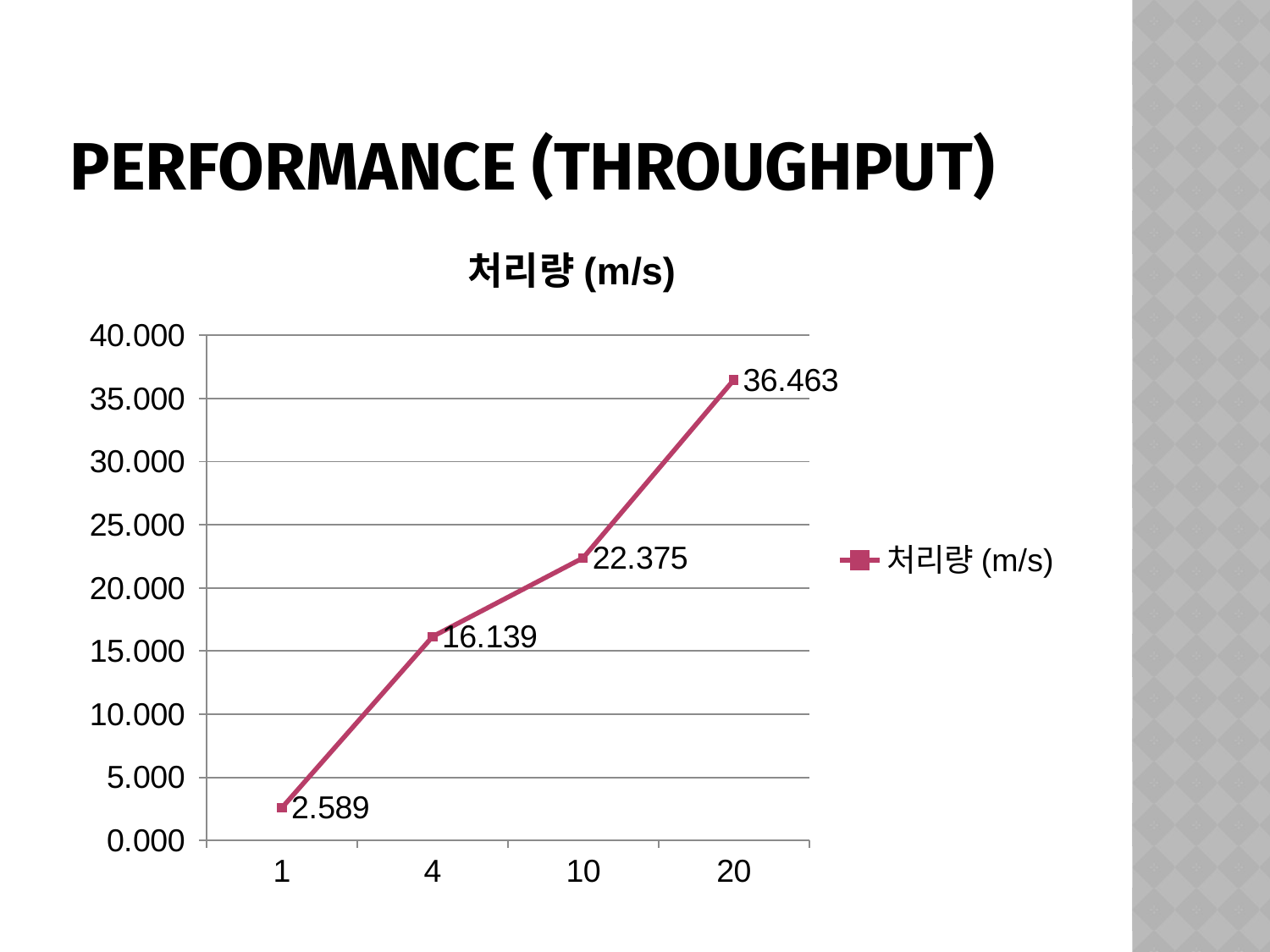

# Performance (throughput)

### Chart:

| Category | 처리량(m/s) |
|---|---|
| 1 | 2.589086127547666 |
| 4 | 16.13934426229509 |
| 10 | 22.375 |
| 20 | 36.46296296296296 |